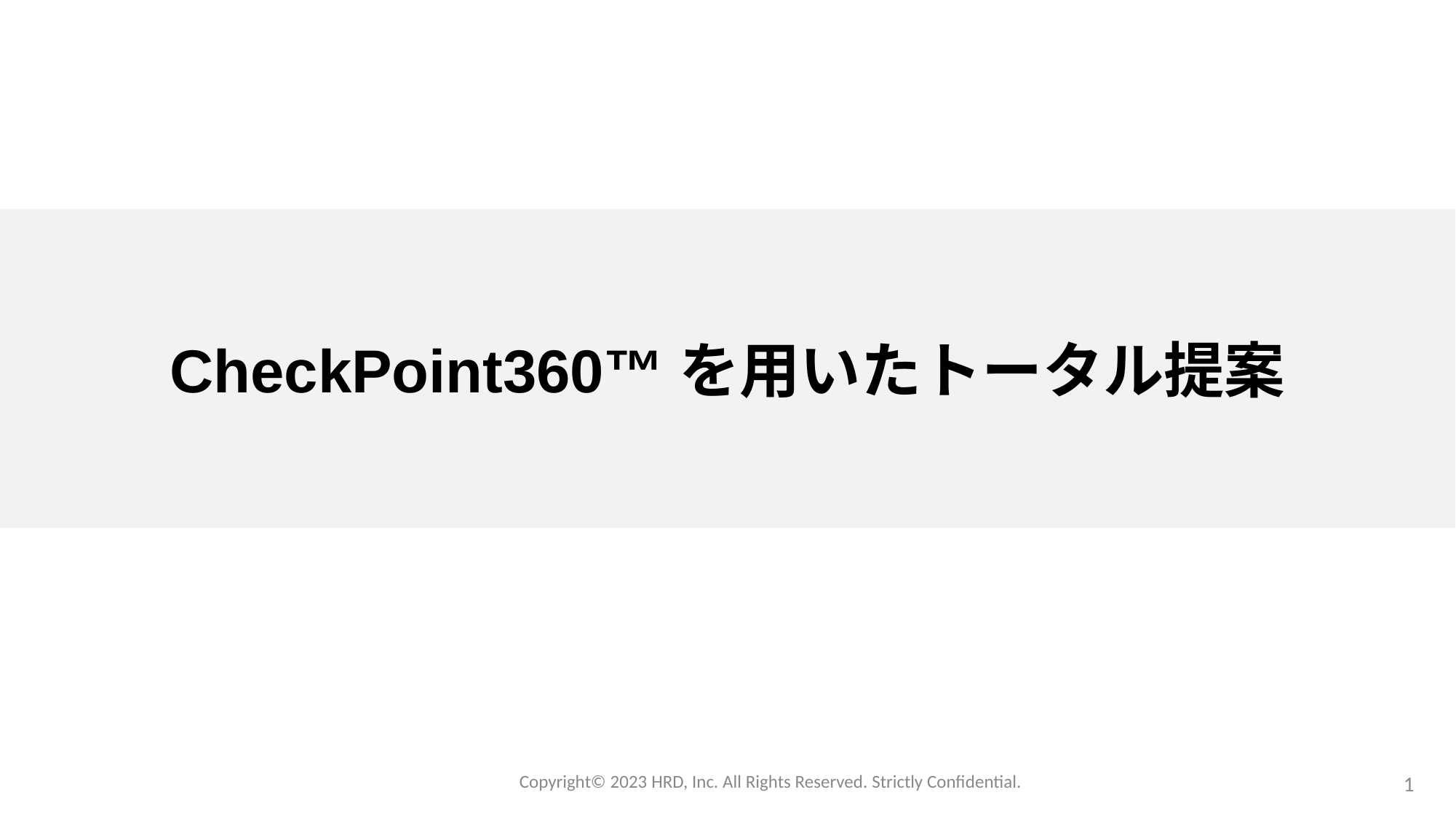

CheckPoint360™を用いたトータル提案
Copyright©️ 2023 HRD, Inc. All Rights Reserved. Strictly Confidential.
1